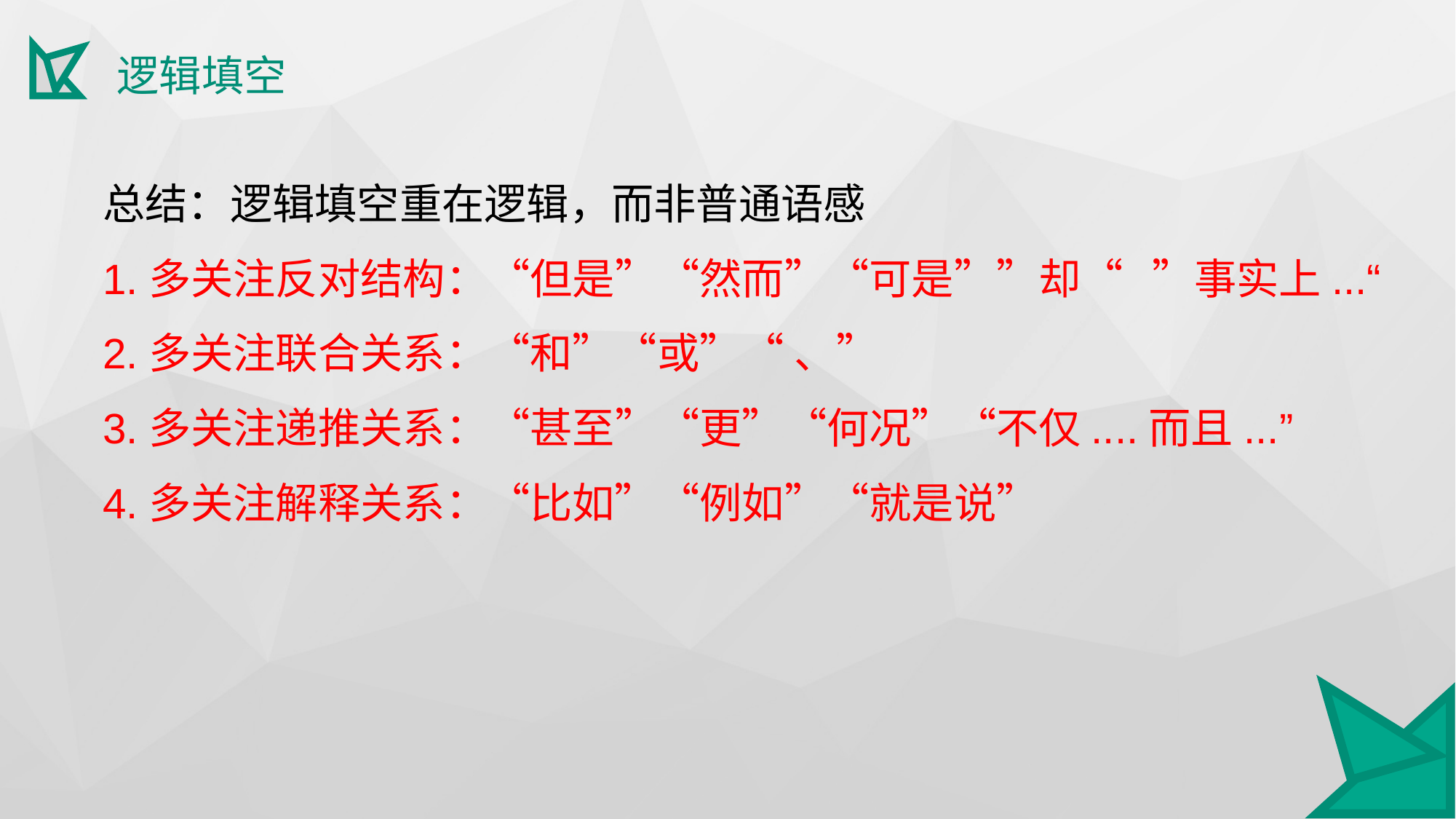

逻辑填空

总结：逻辑填空重在逻辑，而非普通语感
1.多关注反对结构：“但是”“然而”“可是””却“   ”事实上...“
2.多关注联合关系：“和”“或”“ 、”
3.多关注递推关系：“甚至”“更”“何况”“不仅....而且...”
4.多关注解释关系：“比如”“例如”“就是说”
.